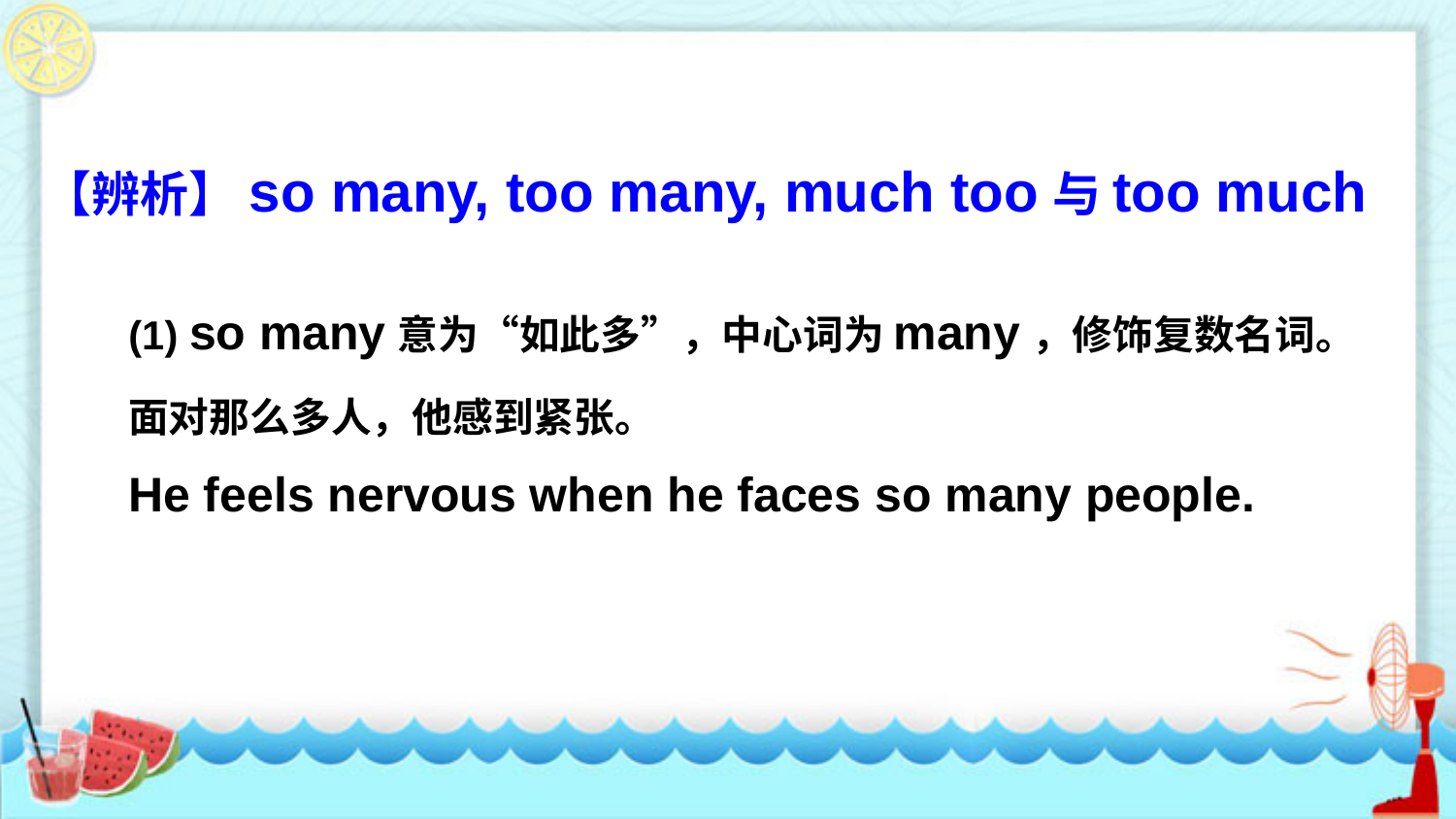

【辨析】so many, too many, much too与too much
(1) so many意为“如此多”，中心词为many，修饰复数名词。
面对那么多人，他感到紧张。
He feels nervous when he faces so many people.